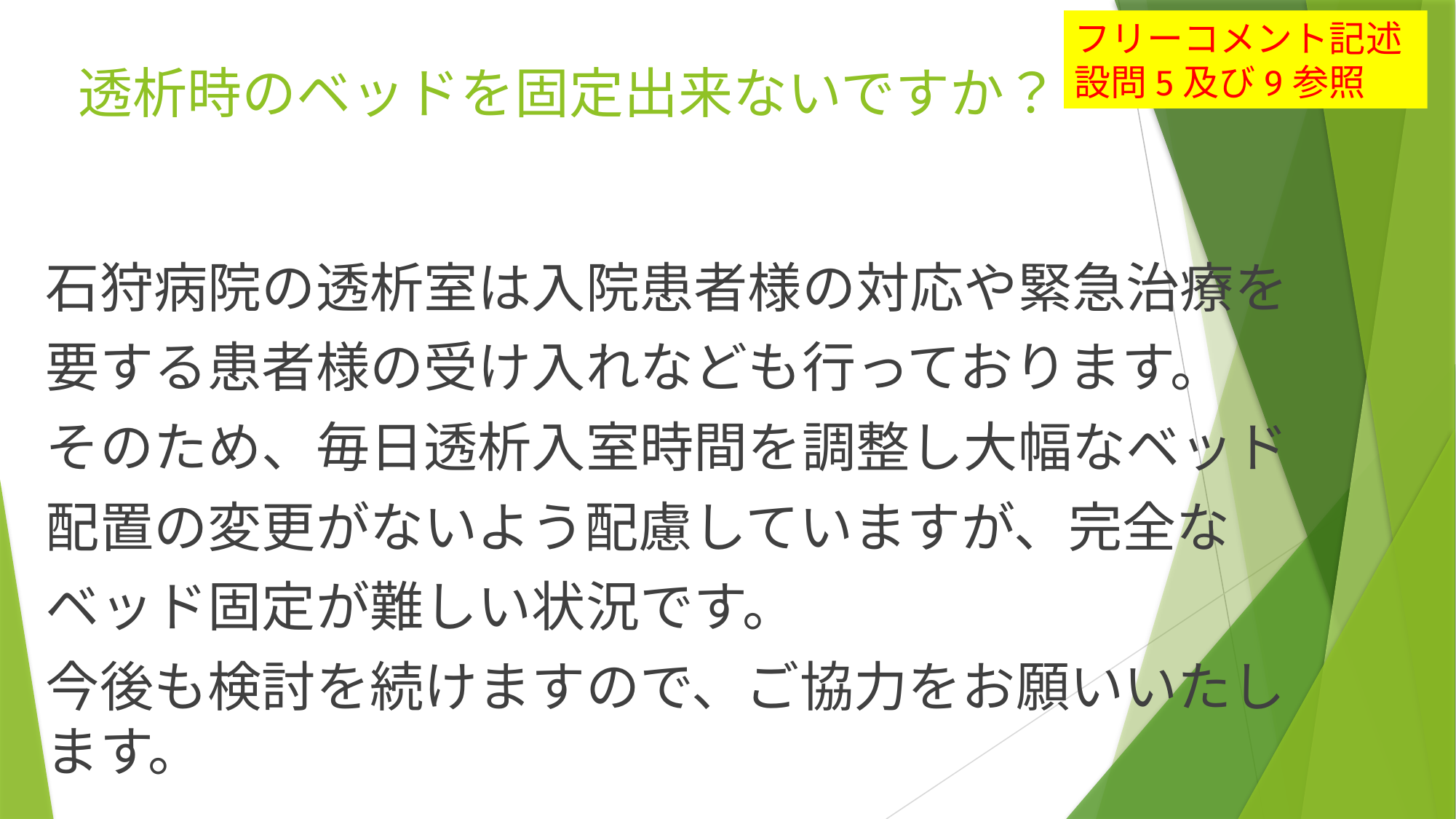

フリーコメント記述
設問5及び9参照
# 透析時のベッドを固定出来ないですか？
石狩病院の透析室は入院患者様の対応や緊急治療を
要する患者様の受け入れなども行っております。
そのため、毎日透析入室時間を調整し大幅なベッド
配置の変更がないよう配慮していますが、完全な
ベッド固定が難しい状況です。
今後も検討を続けますので、ご協力をお願いいたします。